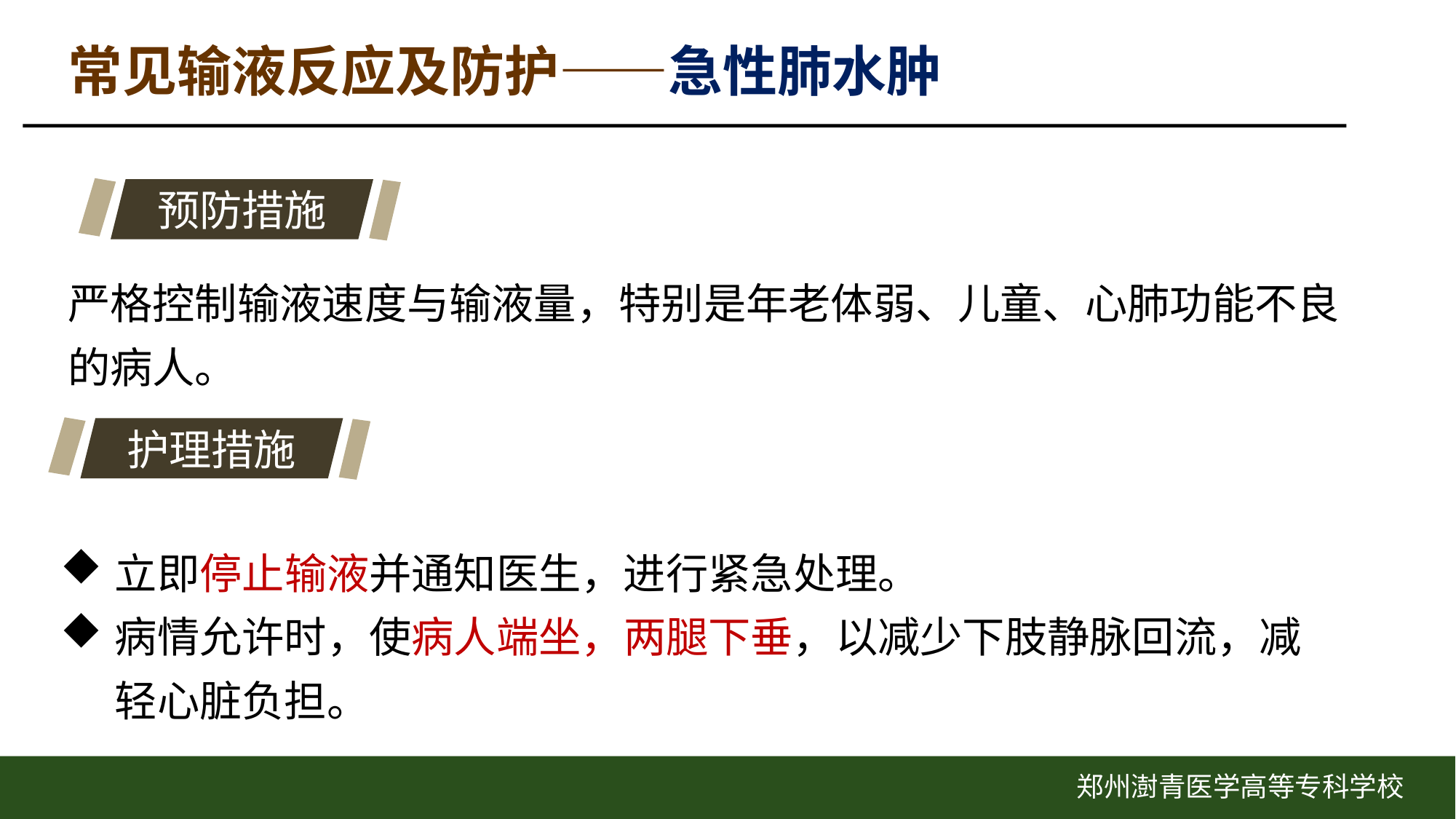

常见输液反应及防护——急性肺水肿

预防措施

严格控制输液速度与输液量，特别是年老体弱、儿童、心肺功能不良的病人。

护理措施

立即停止输液并通知医生，进行紧急处理。
病情允许时，使病人端坐，两腿下垂，以减少下肢静脉回流，减轻心脏负担。
郑州澍青医学高等专科学校